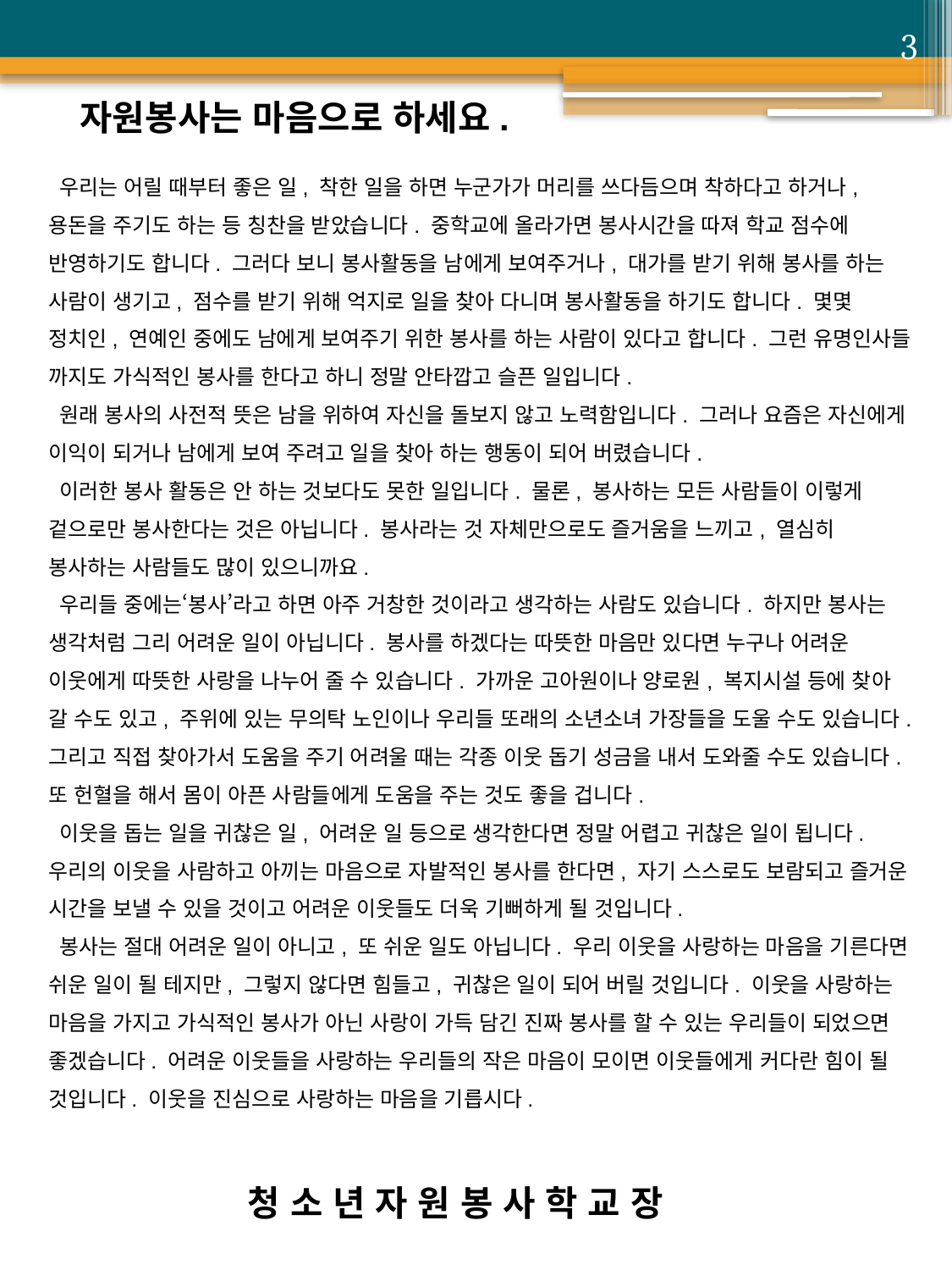

3
자원봉사는 마음으로 하세요.
 우리는 어릴 때부터 좋은 일, 착한 일을 하면 누군가가 머리를 쓰다듬으며 착하다고 하거나, 용돈을 주기도 하는 등 칭찬을 받았습니다. 중학교에 올라가면 봉사시간을 따져 학교 점수에 반영하기도 합니다. 그러다 보니 봉사활동을 남에게 보여주거나, 대가를 받기 위해 봉사를 하는 사람이 생기고, 점수를 받기 위해 억지로 일을 찾아 다니며 봉사활동을 하기도 합니다. 몇몇 정치인, 연예인 중에도 남에게 보여주기 위한 봉사를 하는 사람이 있다고 합니다. 그런 유명인사들 까지도 가식적인 봉사를 한다고 하니 정말 안타깝고 슬픈 일입니다.
 원래 봉사의 사전적 뜻은 남을 위하여 자신을 돌보지 않고 노력함입니다. 그러나 요즘은 자신에게 이익이 되거나 남에게 보여 주려고 일을 찾아 하는 행동이 되어 버렸습니다.
 이러한 봉사 활동은 안 하는 것보다도 못한 일입니다. 물론, 봉사하는 모든 사람들이 이렇게 겉으로만 봉사한다는 것은 아닙니다. 봉사라는 것 자체만으로도 즐거움을 느끼고, 열심히 봉사하는 사람들도 많이 있으니까요.
 우리들 중에는‘봉사’라고 하면 아주 거창한 것이라고 생각하는 사람도 있습니다. 하지만 봉사는 생각처럼 그리 어려운 일이 아닙니다. 봉사를 하겠다는 따뜻한 마음만 있다면 누구나 어려운 이웃에게 따뜻한 사랑을 나누어 줄 수 있습니다. 가까운 고아원이나 양로원, 복지시설 등에 찾아 갈 수도 있고, 주위에 있는 무의탁 노인이나 우리들 또래의 소년소녀 가장들을 도울 수도 있습니다. 그리고 직접 찾아가서 도움을 주기 어려울 때는 각종 이웃 돕기 성금을 내서 도와줄 수도 있습니다. 또 헌혈을 해서 몸이 아픈 사람들에게 도움을 주는 것도 좋을 겁니다.
 이웃을 돕는 일을 귀찮은 일, 어려운 일 등으로 생각한다면 정말 어렵고 귀찮은 일이 됩니다. 우리의 이웃을 사람하고 아끼는 마음으로 자발적인 봉사를 한다면, 자기 스스로도 보람되고 즐거운 시간을 보낼 수 있을 것이고 어려운 이웃들도 더욱 기뻐하게 될 것입니다.
 봉사는 절대 어려운 일이 아니고, 또 쉬운 일도 아닙니다. 우리 이웃을 사랑하는 마음을 기른다면 쉬운 일이 될 테지만, 그렇지 않다면 힘들고, 귀찮은 일이 되어 버릴 것입니다. 이웃을 사랑하는 마음을 가지고 가식적인 봉사가 아닌 사랑이 가득 담긴 진짜 봉사를 할 수 있는 우리들이 되었으면 좋겠습니다. 어려운 이웃들을 사랑하는 우리들의 작은 마음이 모이면 이웃들에게 커다란 힘이 될 것입니다. 이웃을 진심으로 사랑하는 마음을 기릅시다.
청 소 년 자 원 봉 사 학 교 장